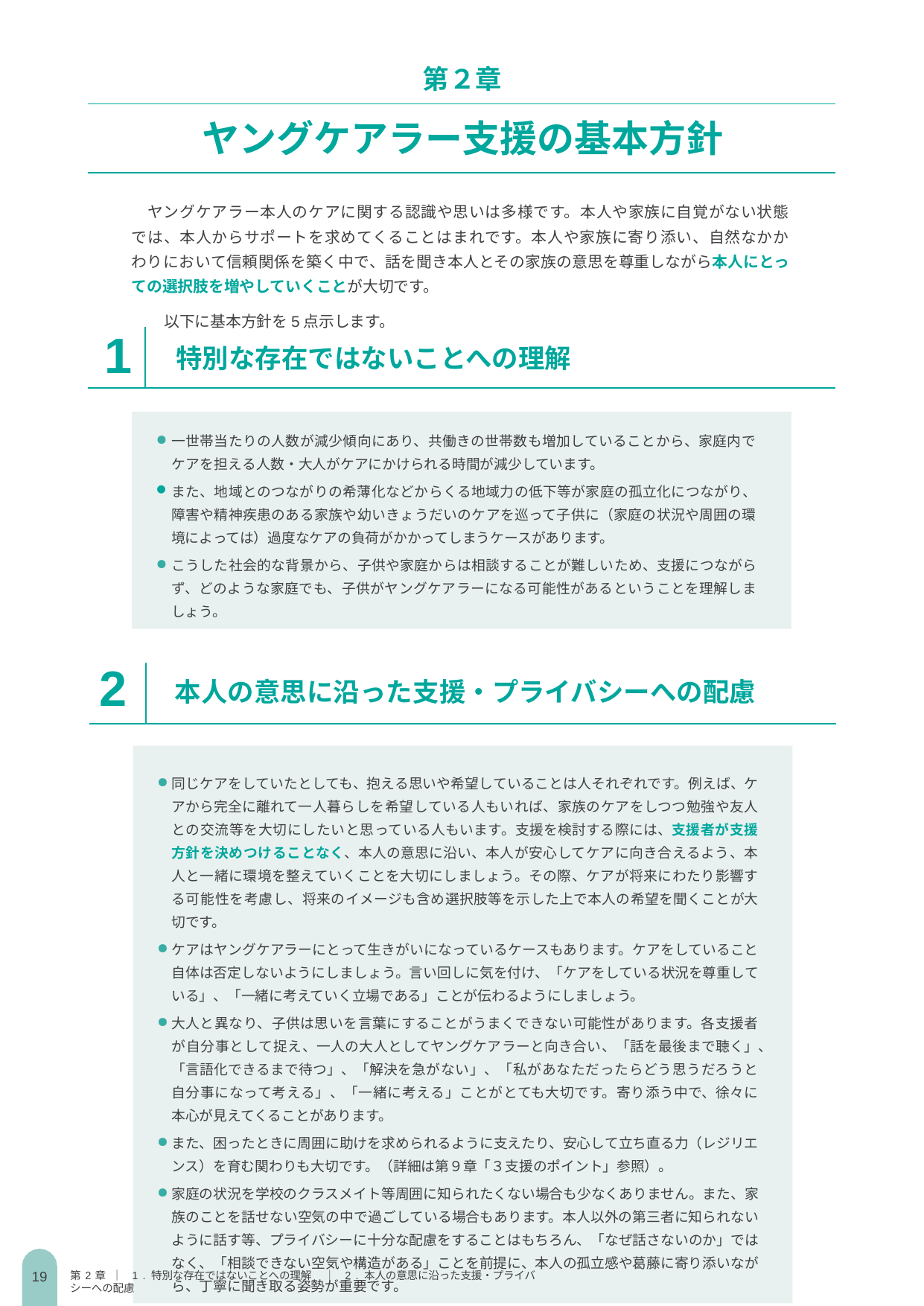

第２章

ヤングケアラー支援の基本方針

ヤングケアラー本人のケアに関する認識や思いは多様です。本人や家族に自覚がない状態では、本人からサポートを求めてくることはまれです。本人や家族に寄り添い、自然なかかわりにおいて信頼関係を築く中で、話を聞き本人とその家族の意思を尊重しながら本人にとっての選択肢を増やしていくことが大切です。
以下に基本方針を5点示します。
1

特別な存在ではないことへの理解

一世帯当たりの人数が減少傾向にあり、共働きの世帯数も増加していることから、家庭内でケアを担える人数・大人がケアにかけられる時間が減少しています。
また、地域とのつながりの希薄化などからくる地域力の低下等が家庭の孤立化につながり、障害や精神疾患のある家族や幼いきょうだいのケアを巡って子供に（家庭の状況や周囲の環境によっては）過度なケアの負荷がかかってしまうケースがあります。
こうした社会的な背景から、子供や家庭からは相談することが難しいため、支援につながらず、どのような家庭でも、子供がヤングケアラーになる可能性があるということを理解しましょう。
2

本人の意思に沿った支援・プライバシーへの配慮

同じケアをしていたとしても、抱える思いや希望していることは人それぞれです。例えば、ケアから完全に離れて一人暮らしを希望している人もいれば、家族のケアをしつつ勉強や友人との交流等を大切にしたいと思っている人もいます。支援を検討する際には、支援者が支援方針を決めつけることなく、本人の意思に沿い、本人が安心してケアに向き合えるよう、本人と一緒に環境を整えていくことを大切にしましょう。その際、ケアが将来にわたり影響する可能性を考慮し、将来のイメージも含め選択肢等を示した上で本人の希望を聞くことが大切です。
ケアはヤングケアラーにとって生きがいになっているケースもあります。ケアをしていること自体は否定しないようにしましょう。言い回しに気を付け、「ケアをしている状況を尊重している」、「一緒に考えていく立場である」ことが伝わるようにしましょう。
大人と異なり、子供は思いを言葉にすることがうまくできない可能性があります。各支援者が自分事として捉え、一人の大人としてヤングケアラーと向き合い、「話を最後まで聴く」、「言語化できるまで待つ」、「解決を急がない」、「私があなただったらどう思うだろうと自分事になって考える」、「一緒に考える」ことがとても大切です。寄り添う中で、徐々に本心が見えてくることがあります。
また、困ったときに周囲に助けを求められるように支えたり、安心して立ち直る力（レジリエンス）を育む関わりも大切です。（詳細は第９章「３支援のポイント」参照）。
家庭の状況を学校のクラスメイト等周囲に知られたくない場合も少なくありません。また、家族のことを話せない空気の中で過ごしている場合もあります。本人以外の第三者に知られないように話す等、プライバシーに十分な配慮をすることはもちろん、「なぜ話さないのか」ではなく、「相談できない空気や構造がある」ことを前提に、本人の孤立感や葛藤に寄り添いながら、丁寧に聞き取る姿勢が重要です。

19
第2章 ｜ 1. 特別な存在ではないことへの理解　 ｜ 2. 本人の意思に沿った支援・プライバシーへの配慮